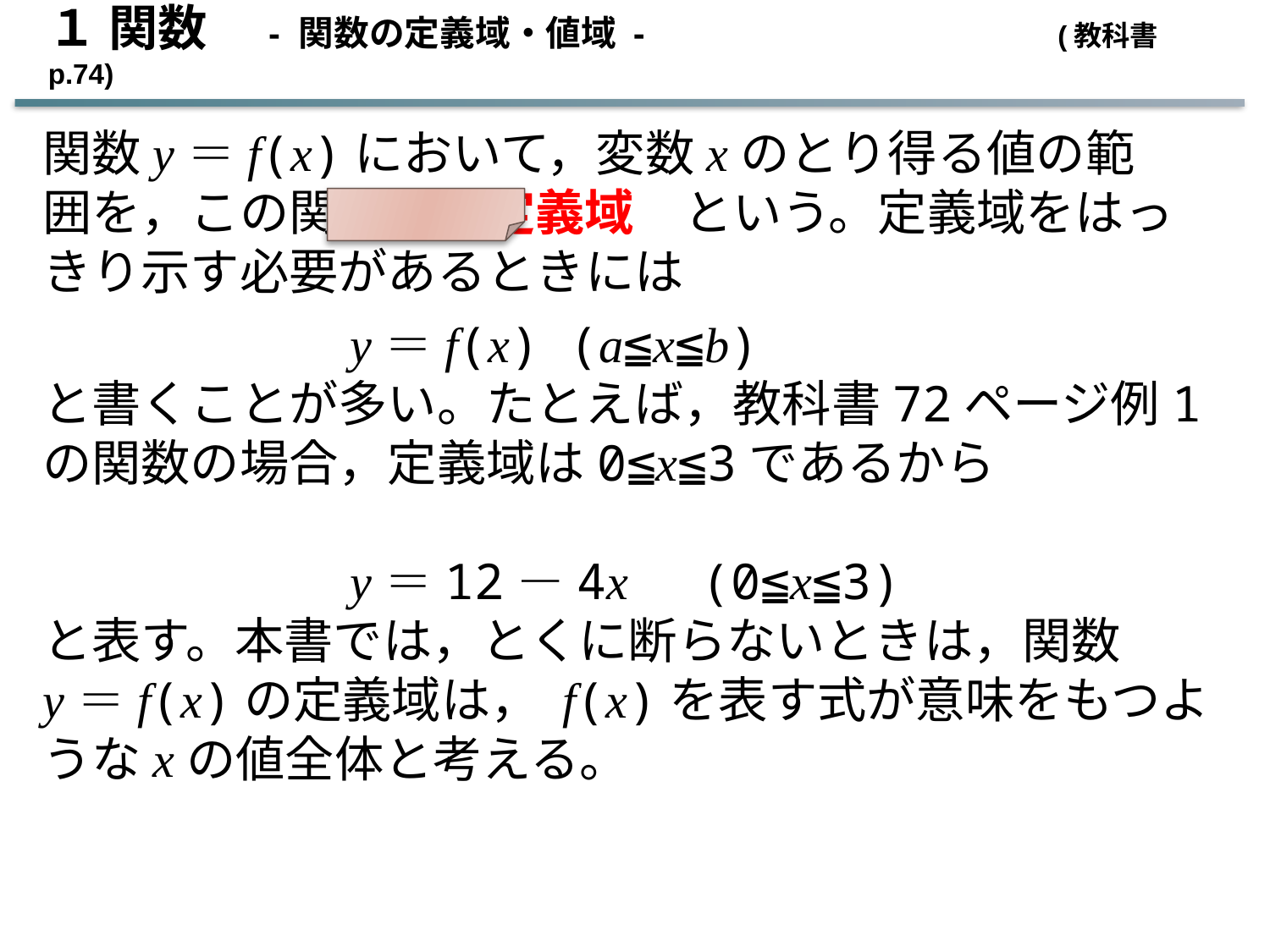

１ 関数　- 関数の定義域・値域 -                              (教科書 p.74)
関数y＝f(x)において，変数xのとり得る値の範囲を，この関数の　定義域　という。定義域をはっきり示す必要があるときには

　　　　　　y＝f(x) (a≦x≦b)
と書くことが多い。たとえば，教科書72ページ例1の関数の場合，定義域は0≦x≦3であるから
　　　　　　y＝12－4x　(0≦x≦3)
と表す。本書では，とくに断らないときは，関数
y＝f(x)の定義域は， f(x)を表す式が意味をもつようなxの値全体と考える。